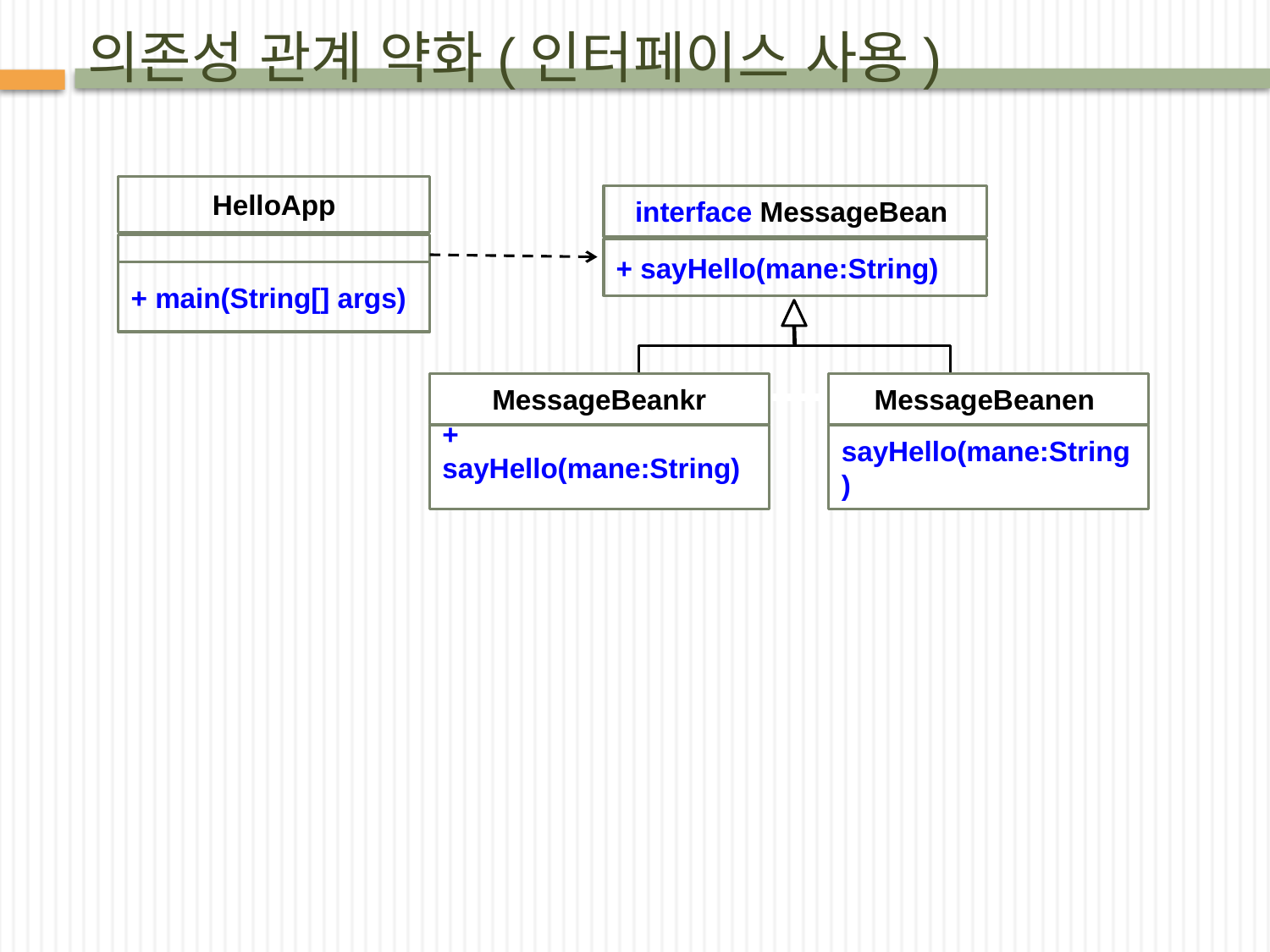

# 의존성 관계 약화(인터페이스 사용)
HelloApp

+ main(String[] args)
interface MessageBean
+ sayHello(mane:String)

MessageBeankr
+ sayHello(mane:String)

MessageBeanen
+ sayHello(mane:String)